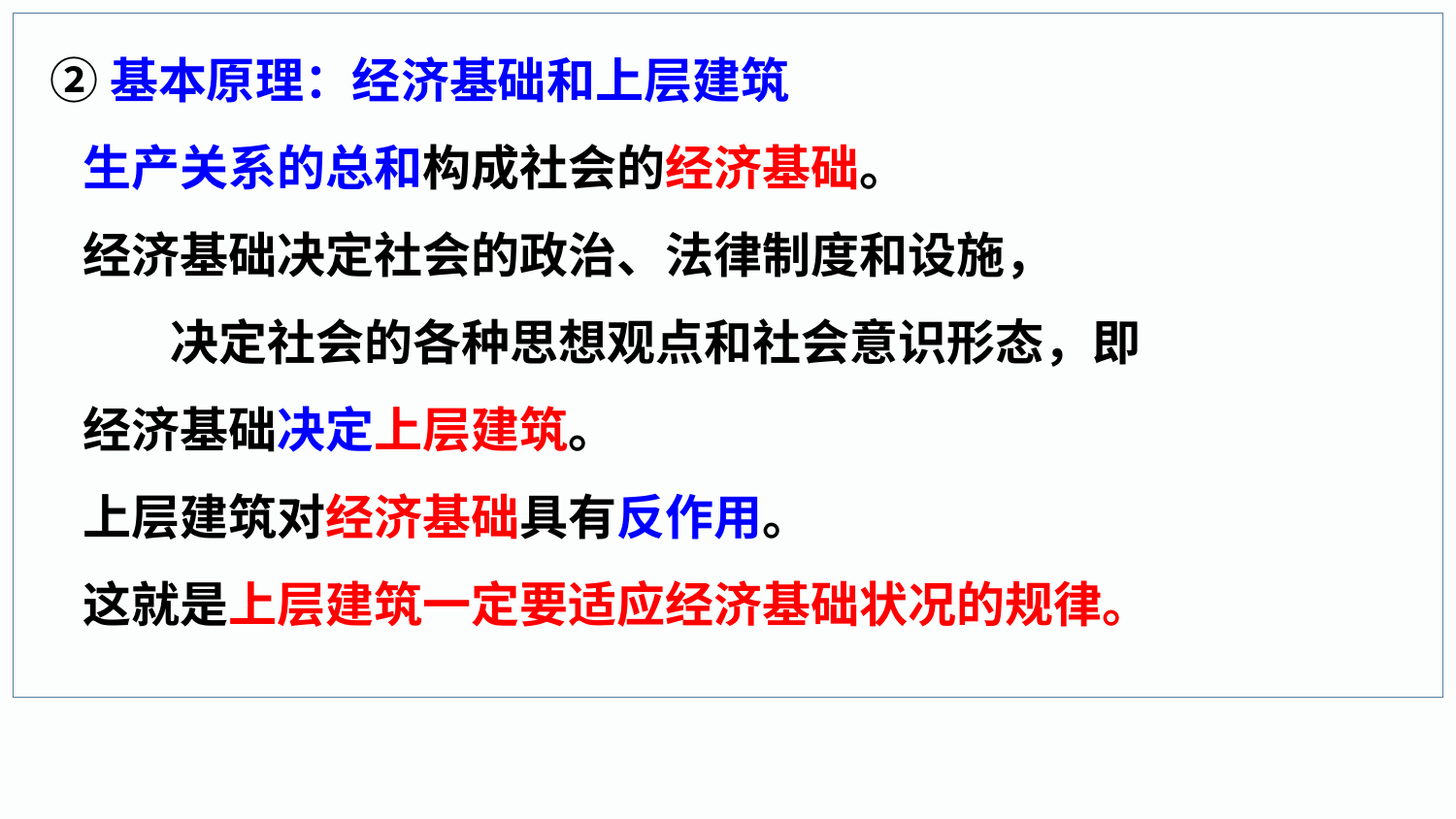

②基本原理：经济基础和上层建筑
    生产关系的总和构成社会的经济基础。
    经济基础决定社会的政治、法律制度和设施，
            决定社会的各种思想观点和社会意识形态，即
    经济基础决定上层建筑。
    上层建筑对经济基础具有反作用。
    这就是上层建筑一定要适应经济基础状况的规律。